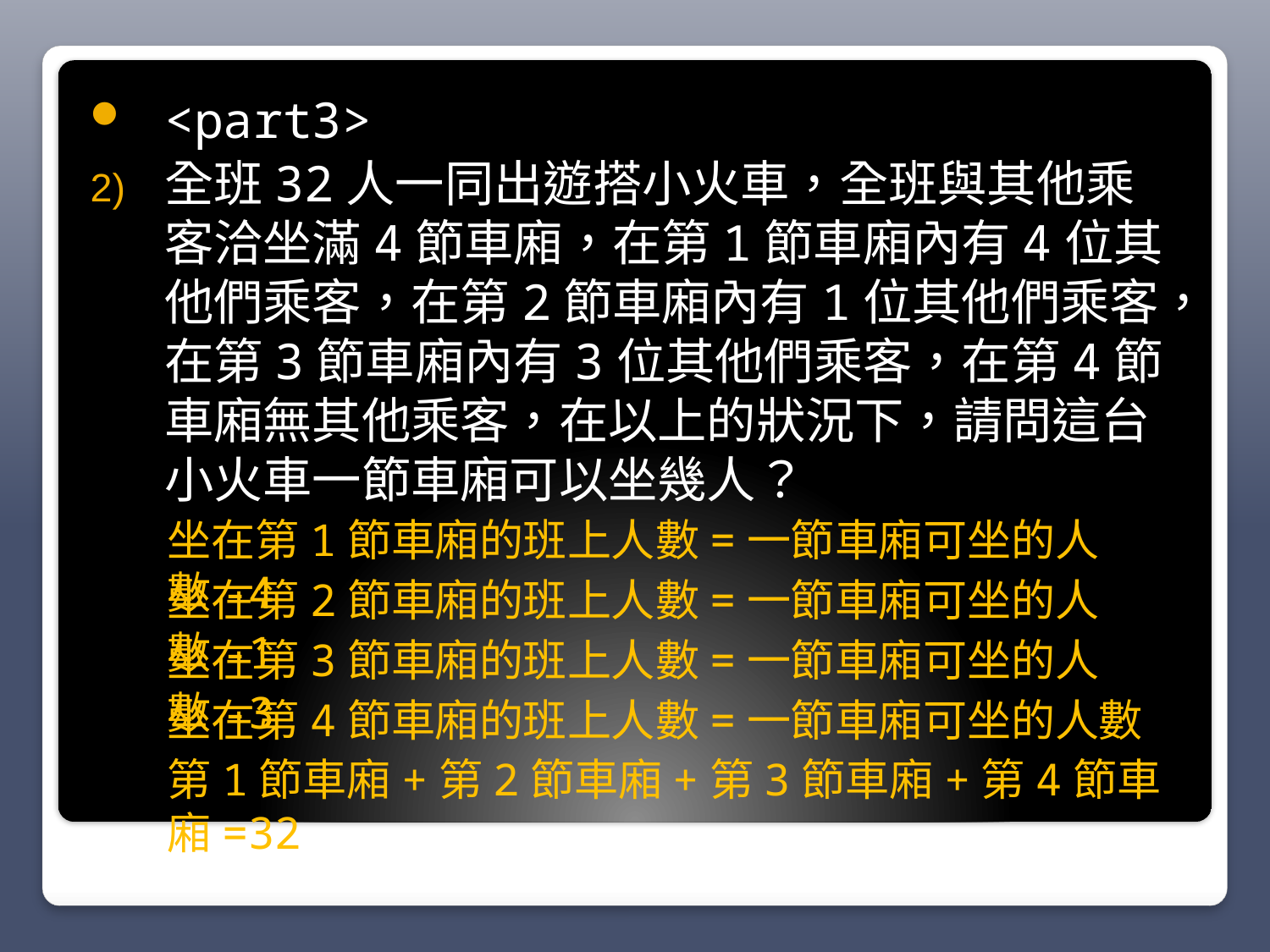

<part3>
全班32人一同出遊搭小火車，全班與其他乘客洽坐滿4節車廂，在第1節車廂內有4位其他們乘客，在第2節車廂內有1位其他們乘客，在第3節車廂內有3位其他們乘客，在第4節車廂無其他乘客，在以上的狀況下，請問這台小火車一節車廂可以坐幾人？
坐在第1節車廂的班上人數=一節車廂可坐的人數-4
坐在第2節車廂的班上人數=一節車廂可坐的人數-1
坐在第3節車廂的班上人數=一節車廂可坐的人數-3
坐在第4節車廂的班上人數=一節車廂可坐的人數
第1節車廂+第2節車廂+第3節車廂+第4節車廂=32